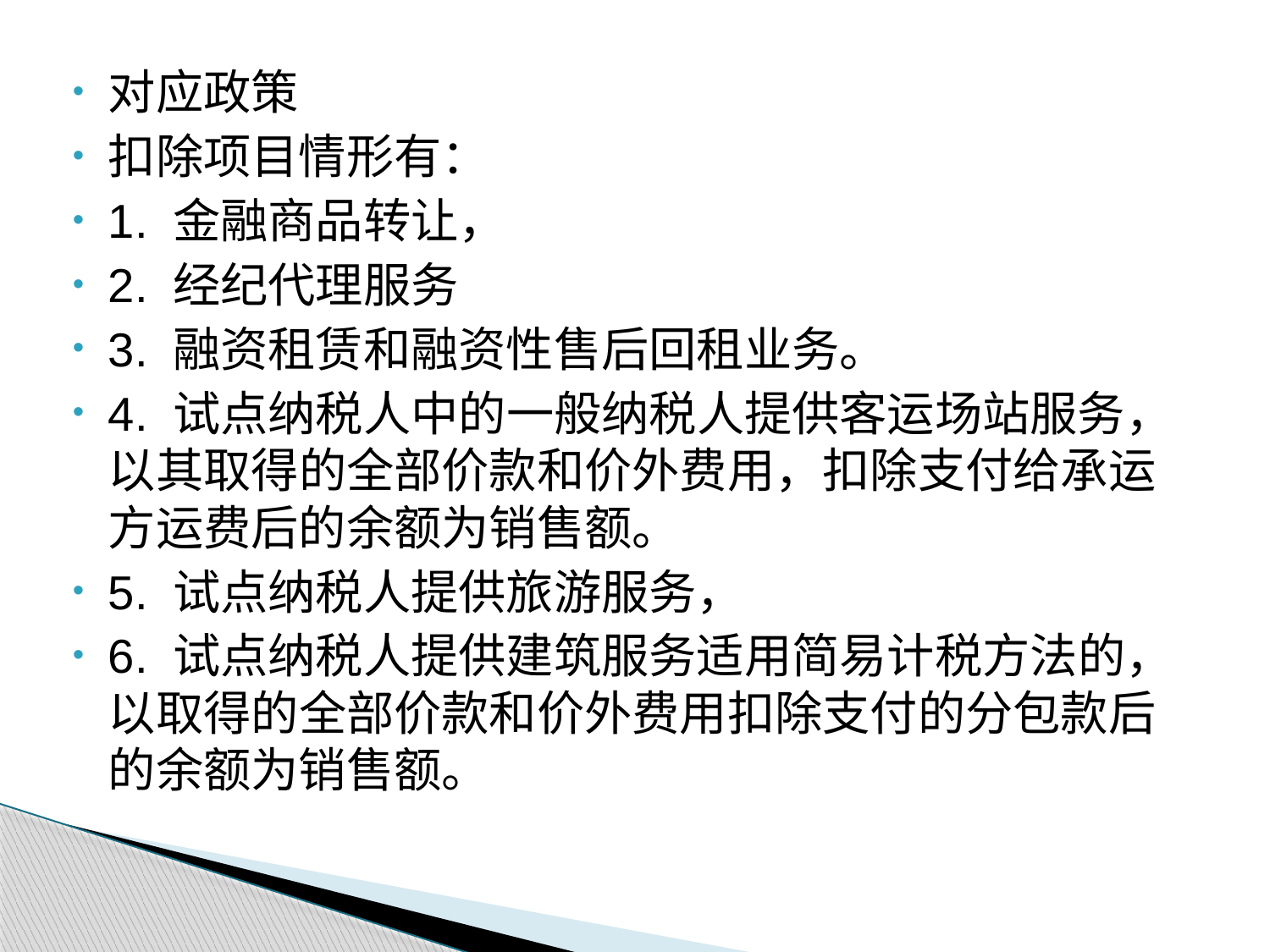

对应政策
扣除项目情形有：
1. 金融商品转让，
2. 经纪代理服务
3. 融资租赁和融资性售后回租业务。
4. 试点纳税人中的一般纳税人提供客运场站服务，以其取得的全部价款和价外费用，扣除支付给承运方运费后的余额为销售额。
5. 试点纳税人提供旅游服务，
6. 试点纳税人提供建筑服务适用简易计税方法的，以取得的全部价款和价外费用扣除支付的分包款后的余额为销售额。